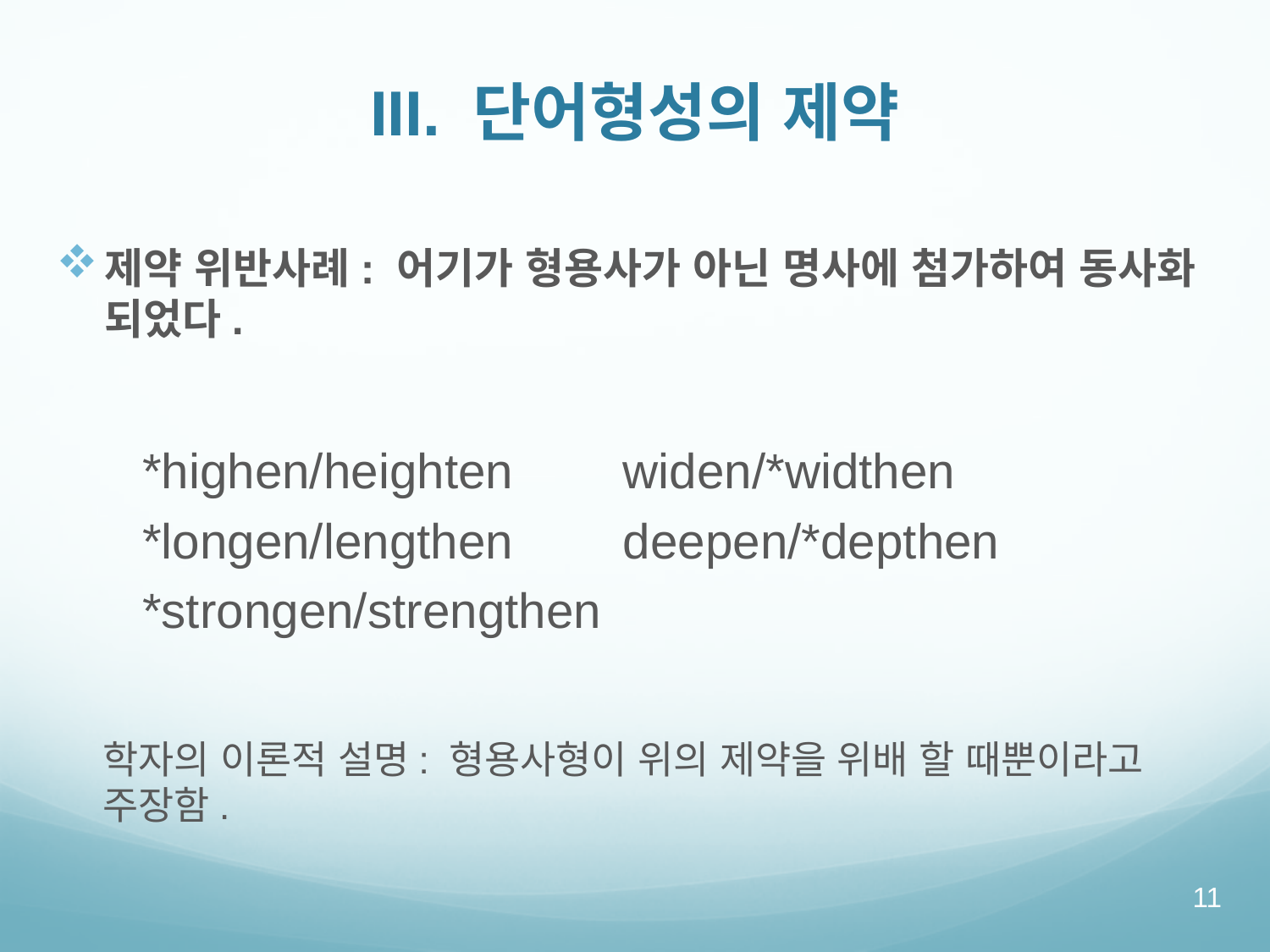

# III. 단어형성의 제약
제약 위반사례: 어기가 형용사가 아닌 명사에 첨가하여 동사화 되었다.

*highen/heighten        widen/*widthen
*longen/lengthen        deepen/*depthen
*strongen/strengthen

학자의 이론적 설명: 형용사형이 위의 제약을 위배 할 때뿐이라고  주장함.
11